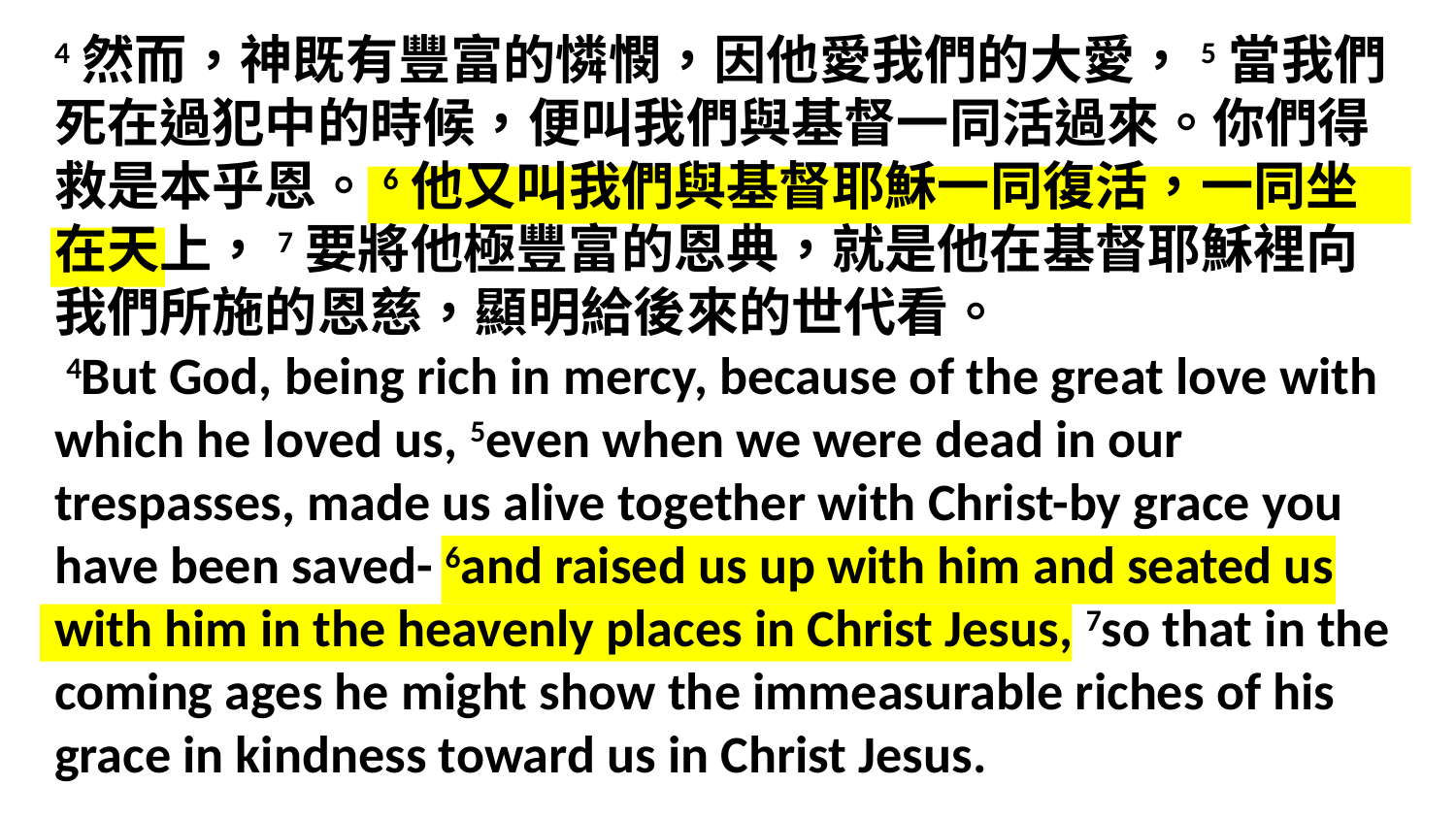

4然而，神既有豐富的憐憫，因他愛我們的大愛，5當我們死在過犯中的時候，便叫我們與基督一同活過來。你們得救是本乎恩。6他又叫我們與基督耶穌一同復活，一同坐在天上，7要將他極豐富的恩典，就是他在基督耶穌裡向我們所施的恩慈，顯明給後來的世代看。
 4But God, being rich in mercy, because of the great love with which he loved us, 5even when we were dead in our trespasses, made us alive together with Christ-by grace you have been saved- 6and raised us up with him and seated us with him in the heavenly places in Christ Jesus, 7so that in the coming ages he might show the immeasurable riches of his grace in kindness toward us in Christ Jesus.